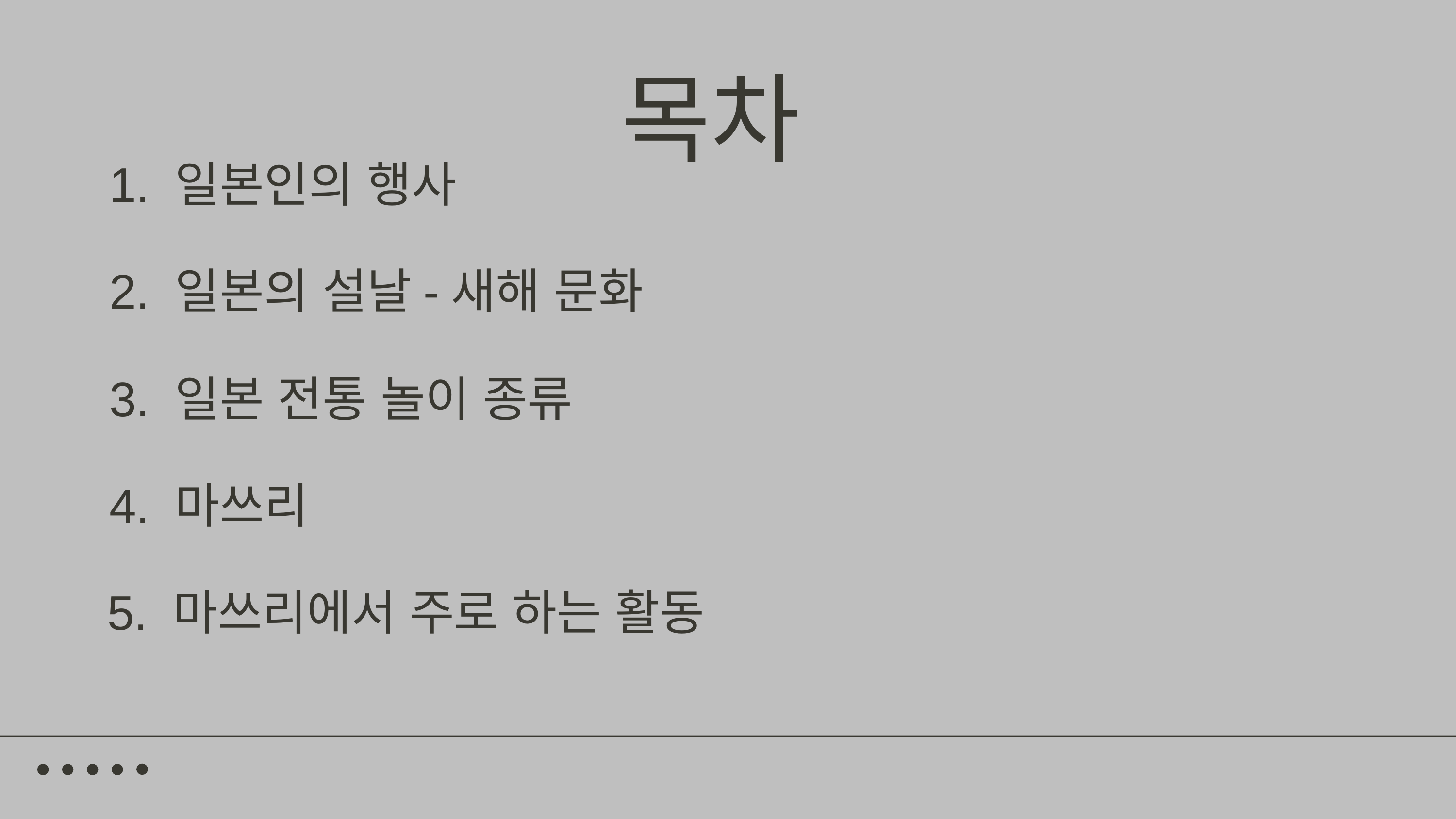

목차
1. 일본인의 행사
2. 일본의 설날-새해 문화
3. 일본 전통 놀이 종류
4. 마쓰리
5. 마쓰리에서 주로 하는 활동